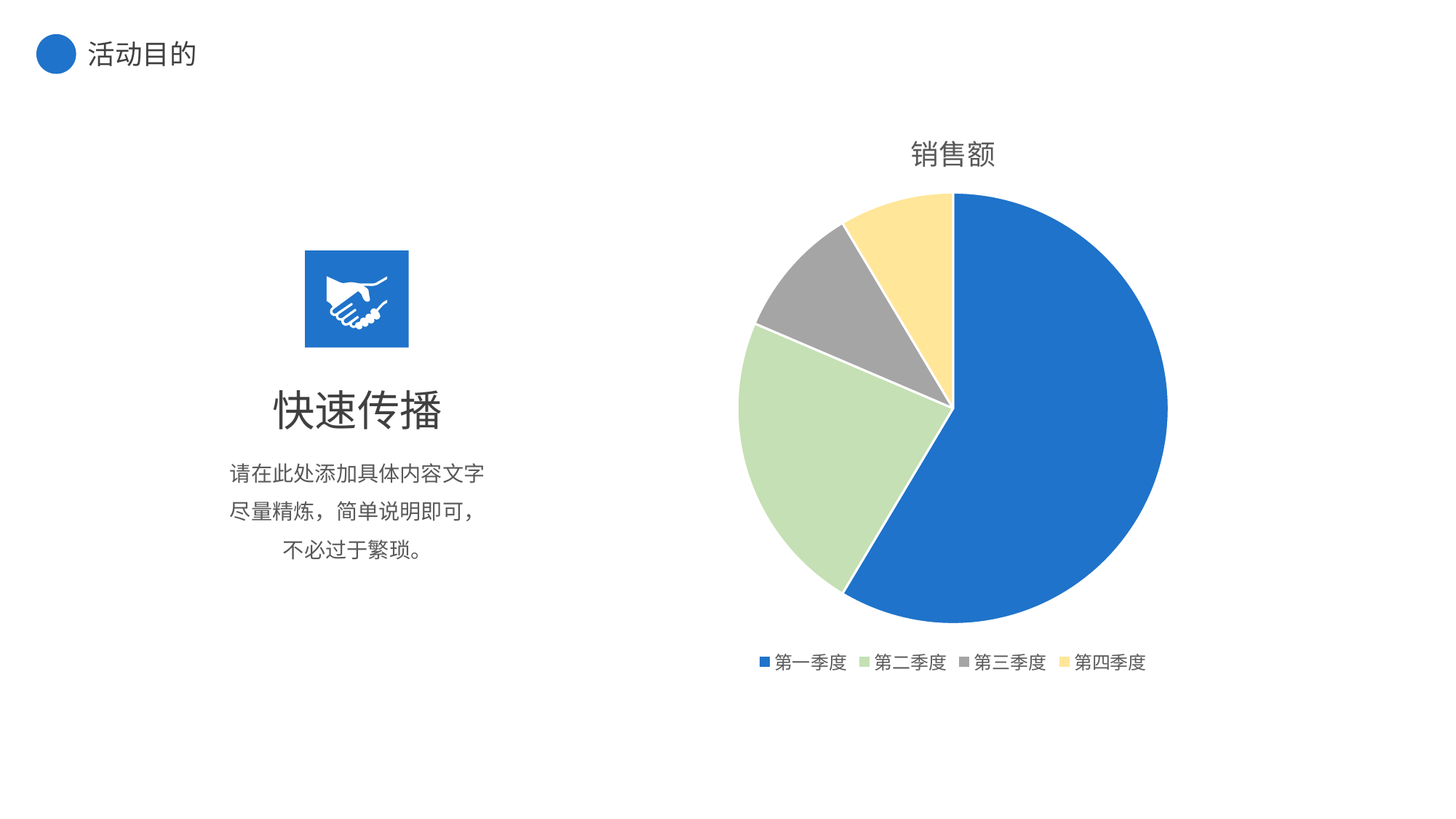

活动目的

### Chart:

| Category | 销售额 |
|---|---|
| 第一季度 | 8.2 |
| 第二季度 | 3.2 |
| 第三季度 | 1.4 |
| 第四季度 | 1.2 |

快速传播
请在此处添加具体内容文字尽量精炼，简单说明即可，不必过于繁琐。